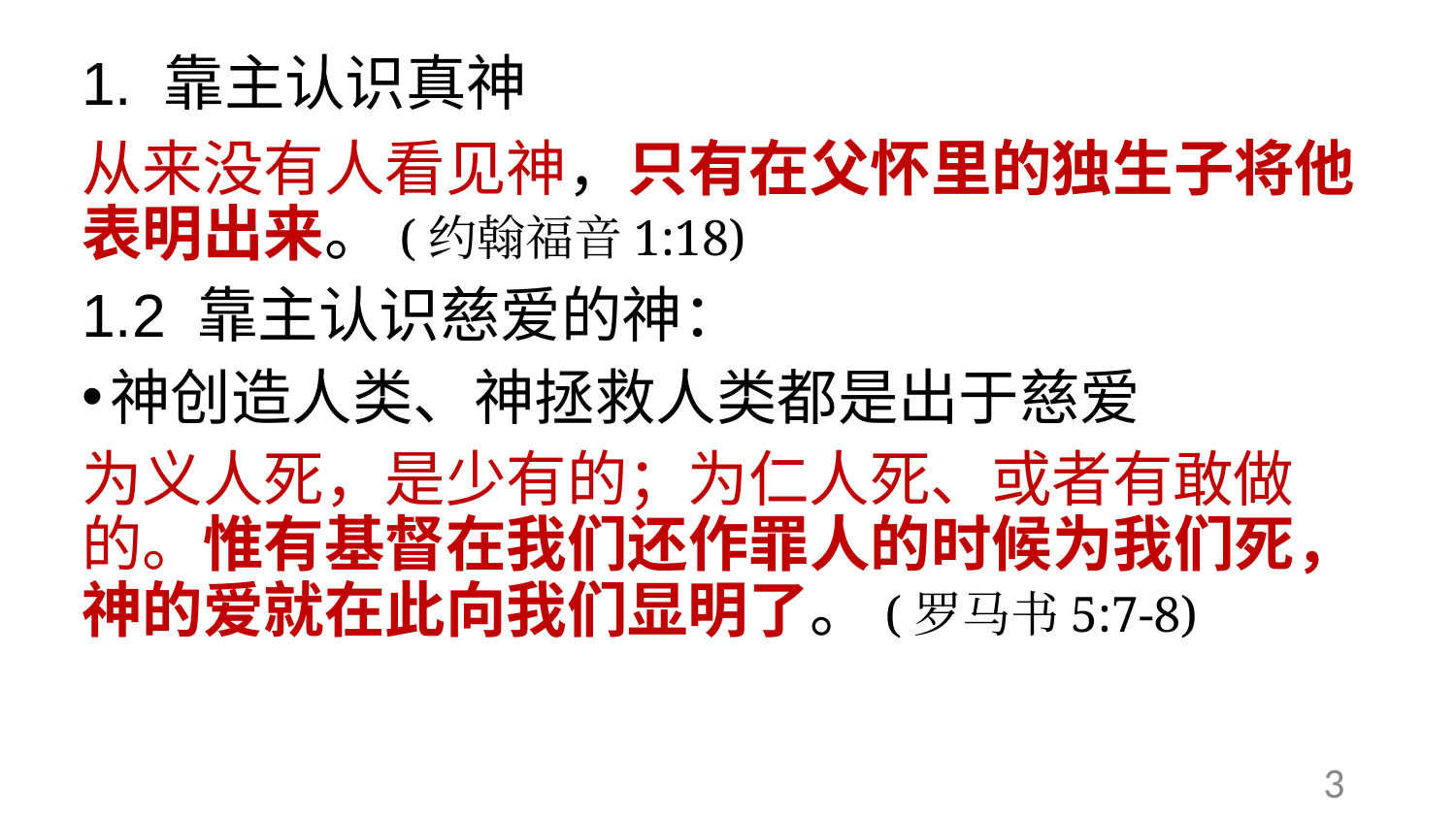

# 1. 靠主认识真神
从来没有人看见神，只有在父怀里的独生子将他表明出来。(约翰福音1:18)
1.2 靠主认识慈爱的神：
神创造人类、神拯救人类都是出于慈爱
为义人死，是少有的；为仁人死、或者有敢做的。惟有基督在我们还作罪人的时候为我们死，神的爱就在此向我们显明了。(罗马书5:7-8)
3